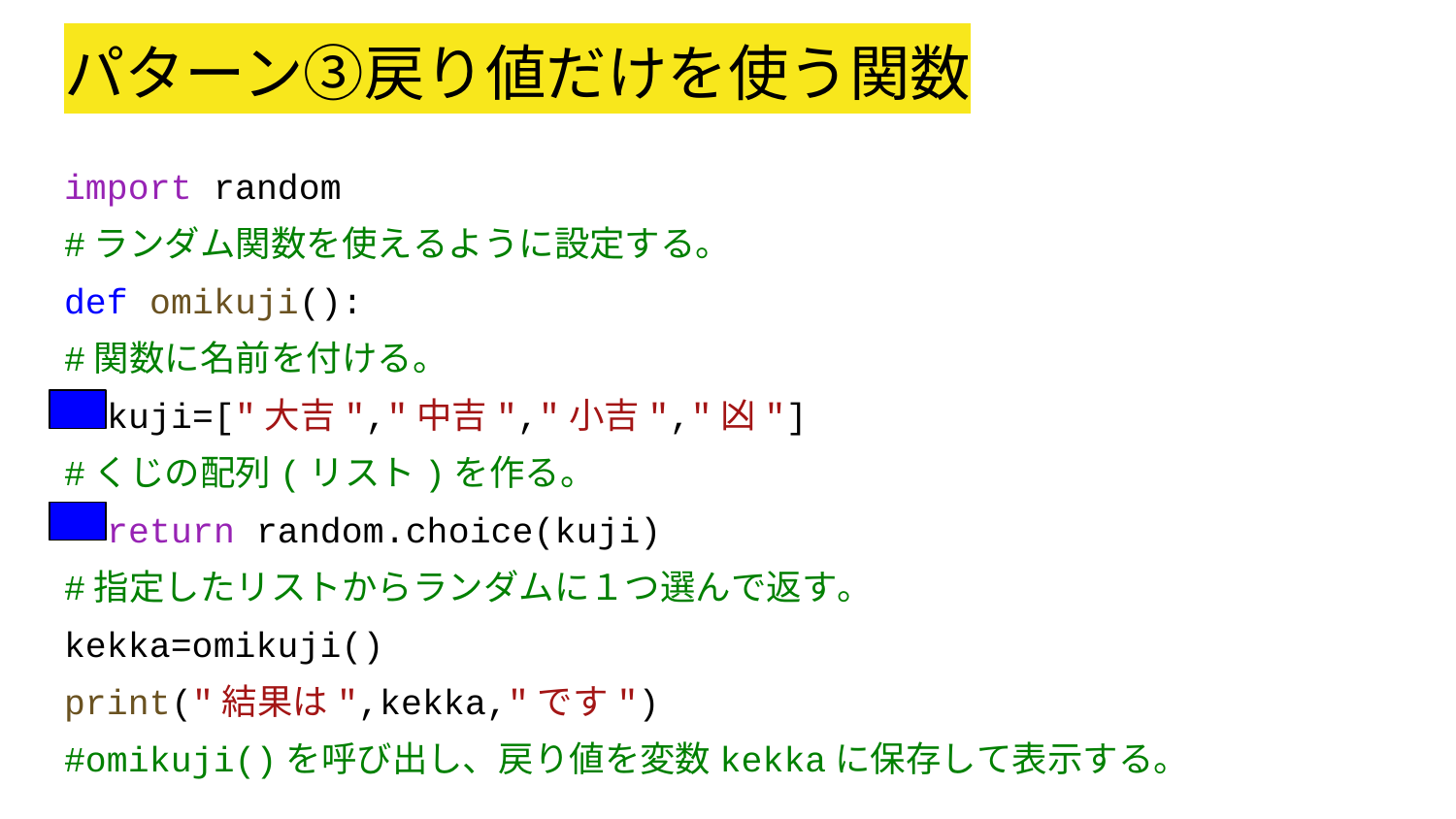

# パターン③戻り値だけを使う関数
import random
#ランダム関数を使えるように設定する。
def omikuji():
#関数に名前を付ける。
  kuji=["大吉","中吉","小吉","凶"]
#くじの配列(リスト)を作る。
  return random.choice(kuji)
#指定したリストからランダムに１つ選んで返す。
kekka=omikuji()
print("結果は",kekka,"です")
#omikuji()を呼び出し、戻り値を変数kekkaに保存して表示する。